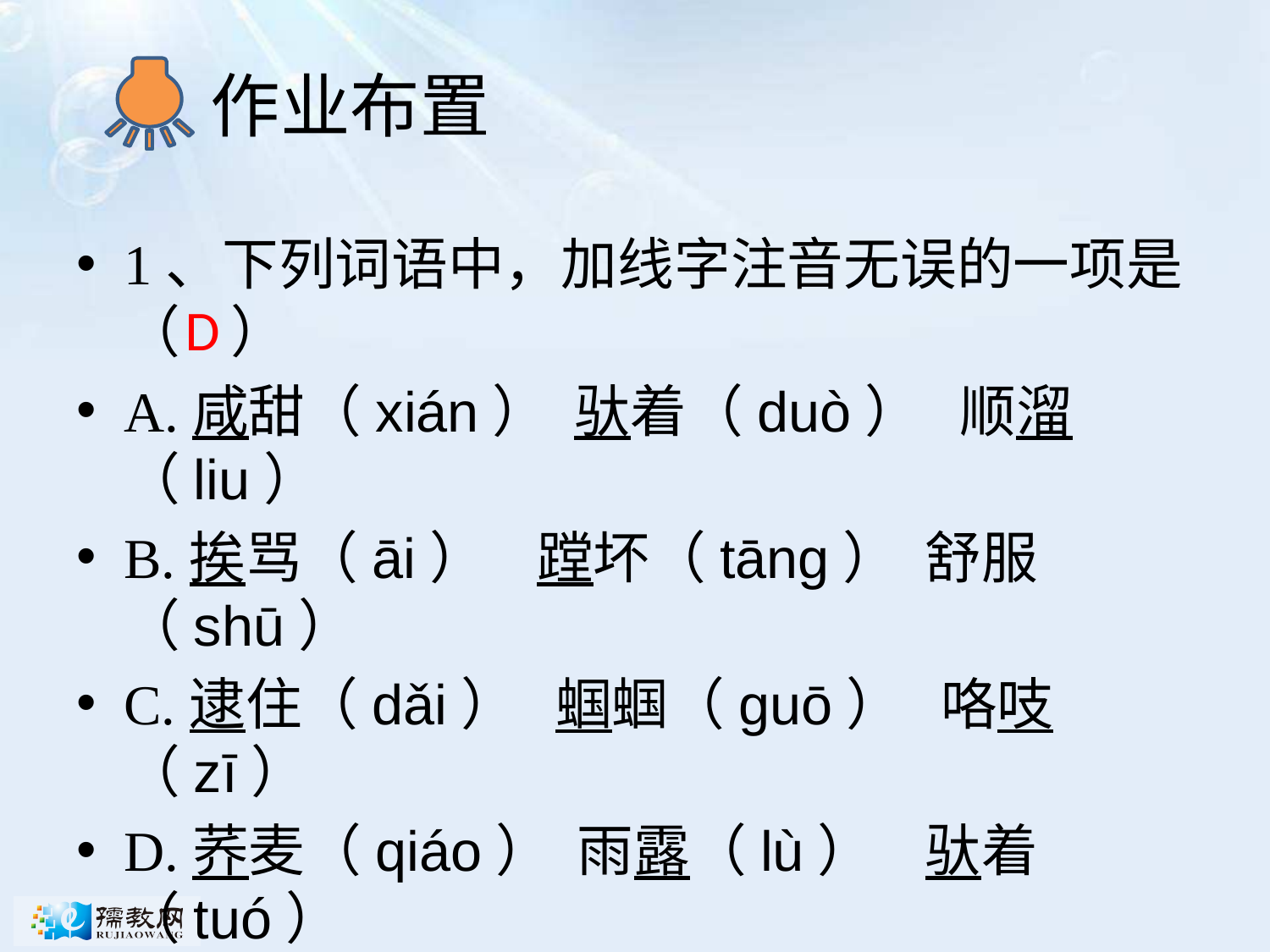

# 作业布置

1、下列词语中，加线字注音无误的一项是（    ）
A.咸甜（xián）  驮着（duò）   顺溜（liu）
B.挨骂（āi）    蹚坏（tānɡ）  舒服（shū）
C.逮住（dǎi）   蝈蝈（ɡuō）   咯吱（zī）
D.荞麦（qiáo）  雨露（lù）    驮着（tuó）

D